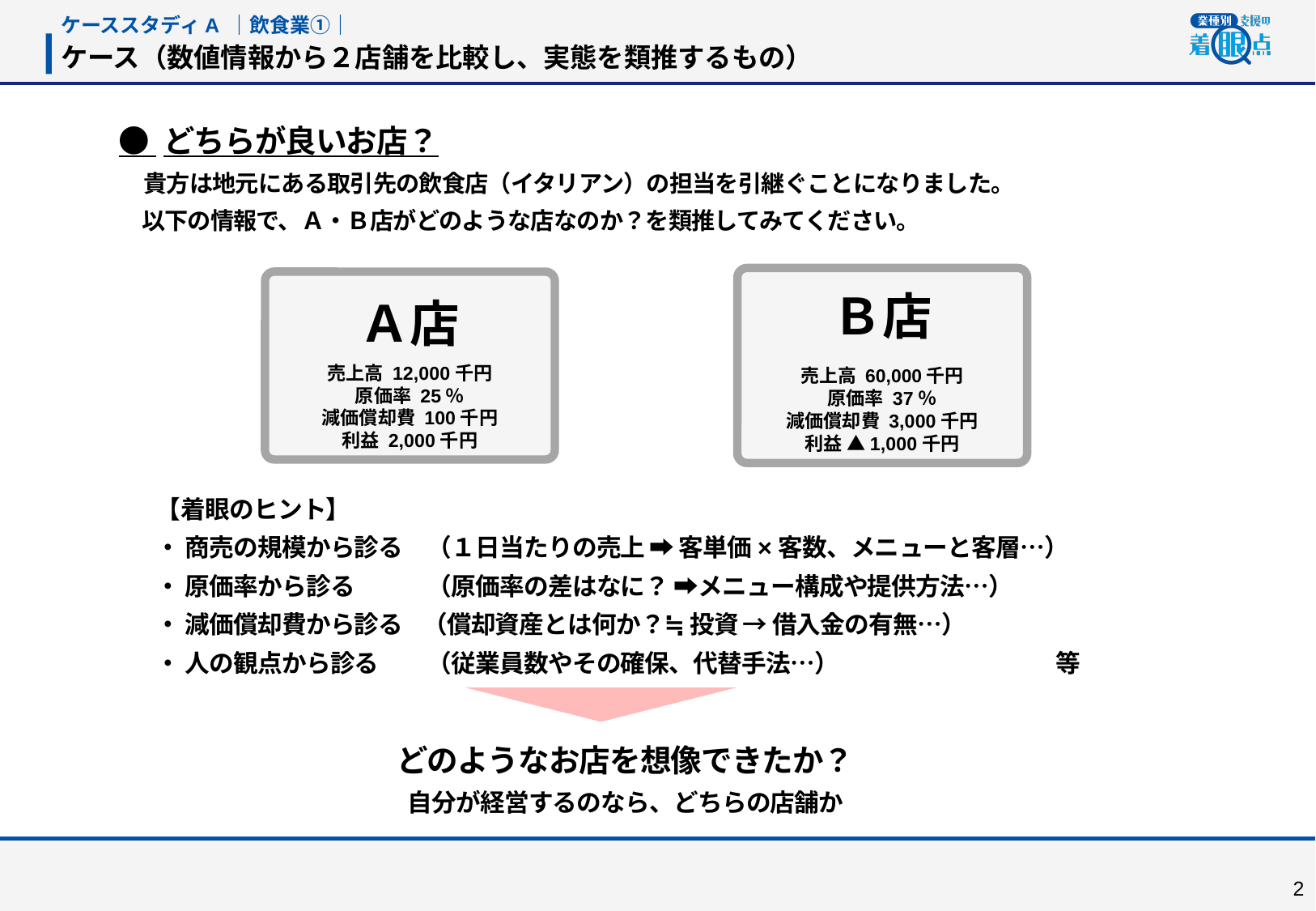

ケーススタディA ｜飲食業①｜
ケース（数値情報から２店舗を比較し、実態を類推するもの）
● どちらが良いお店？
　貴方は地元にある取引先の飲食店（イタリアン）の担当を引継ぐことになりました。
　以下の情報で、Ａ・Ｂ店がどのような店なのか？を類推してみてください。

Ｂ店
売上高 60,000千円
原価率 37％
減価償却費 3,000千円
利益 ▲1,000千円

Ａ店
売上高 12,000千円
原価率 25％
減価償却費 100千円
利益 2,000千円

【着眼のヒント】
・ 商売の規模から診る　（１日当たりの売上 ➡ 客単価×客数、メニューと客層…）
・ 原価率から診る　　　（原価率の差はなに？ ➡メニュー構成や提供方法…）
・ 減価償却費から診る    （償却資産とは何か？≒ 投資 → 借入金の有無…）
・ 人の観点から診る　　（従業員数やその確保、代替手法…）　　　　　　　　　等

どのようなお店を想像できたか？
自分が経営するのなら、どちらの店舗か
2